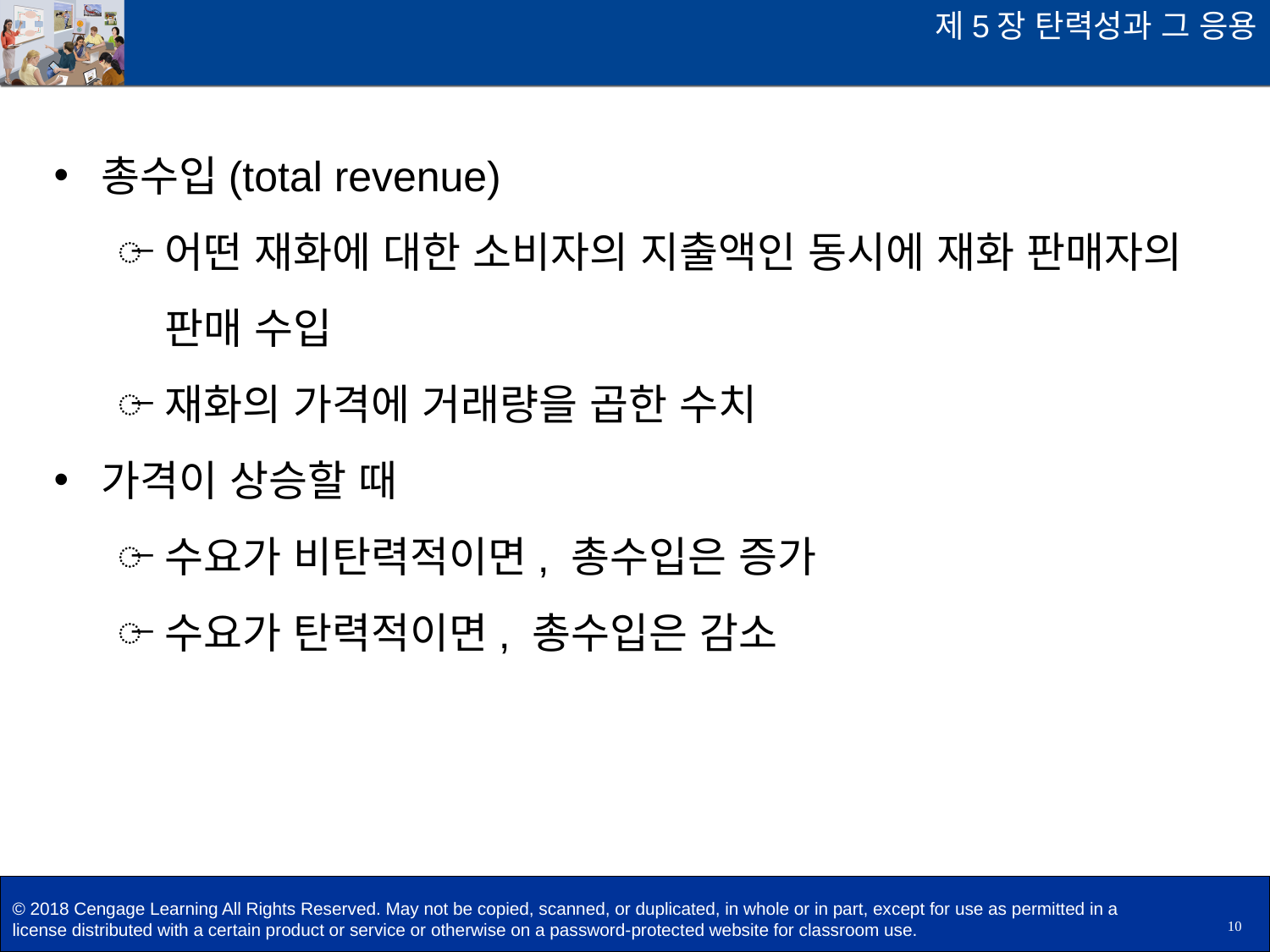

제5장 탄력성과 그 응용
총수입(total revenue)
어떤 재화에 대한 소비자의 지출액인 동시에 재화 판매자의 판매 수입
재화의 가격에 거래량을 곱한 수치
가격이 상승할 때
수요가 비탄력적이면, 총수입은 증가
수요가 탄력적이면, 총수입은 감소